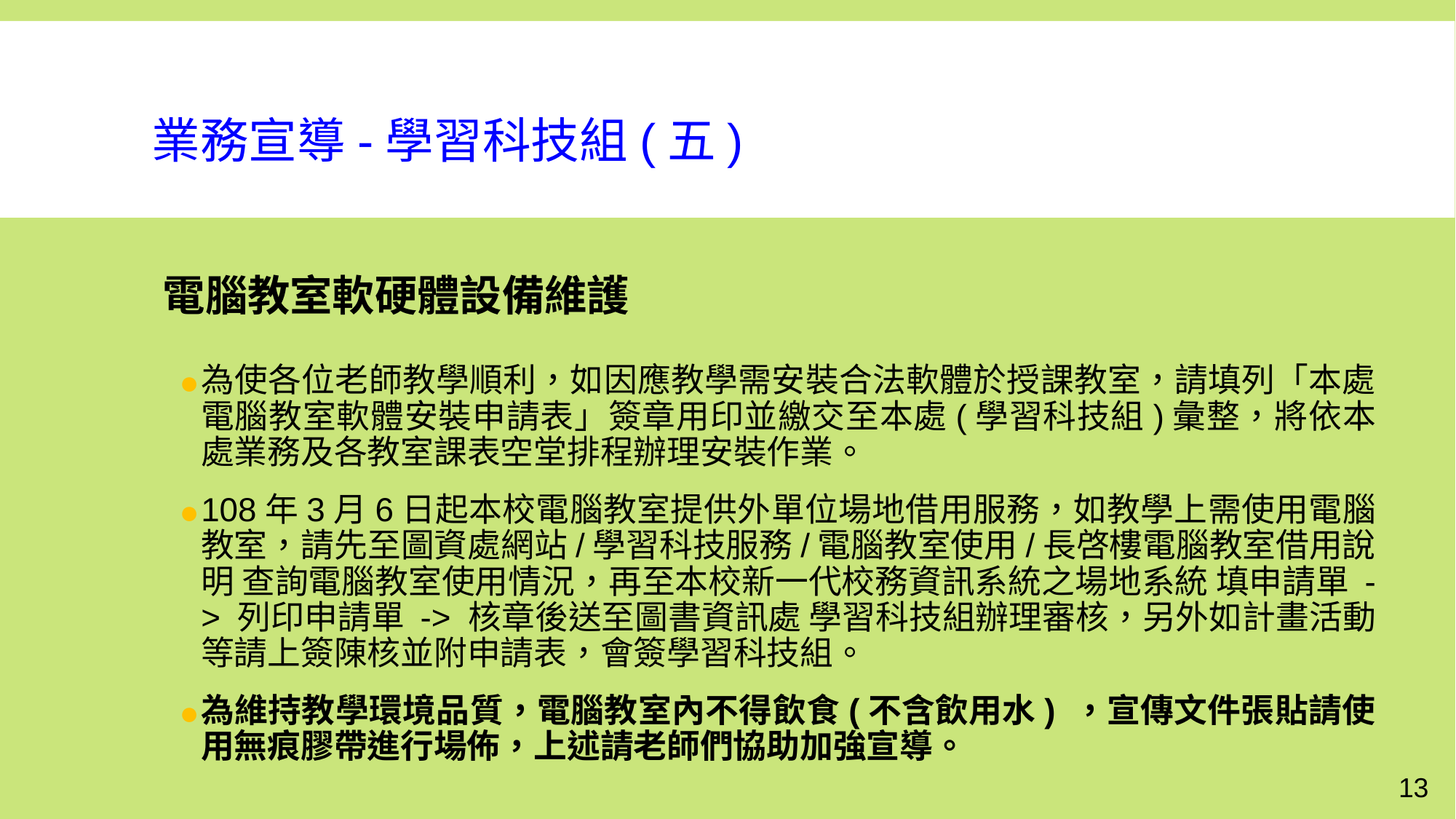

業務宣導-學習科技組(五)
電腦教室軟硬體設備維護

為使各位老師教學順利，如因應教學需安裝合法軟體於授課教室，請填列「本處電腦教室軟體安裝申請表」簽章用印並繳交至本處(學習科技組)彙整，將依本處業務及各教室課表空堂排程辦理安裝作業。
108年3月6日起本校電腦教室提供外單位場地借用服務，如教學上需使用電腦教室，請先至圖資處網站/學習科技服務/電腦教室使用/長啓樓電腦教室借用說明 查詢電腦教室使用情況，再至本校新一代校務資訊系統之場地系統 填申請單 -> 列印申請單 -> 核章後送至圖書資訊處 學習科技組辦理審核，另外如計畫活動等請上簽陳核並附申請表，會簽學習科技組。
為維持教學環境品質，電腦教室內不得飲食(不含飲用水) ，宣傳文件張貼請使用無痕膠帶進行場佈，上述請老師們協助加強宣導。
13